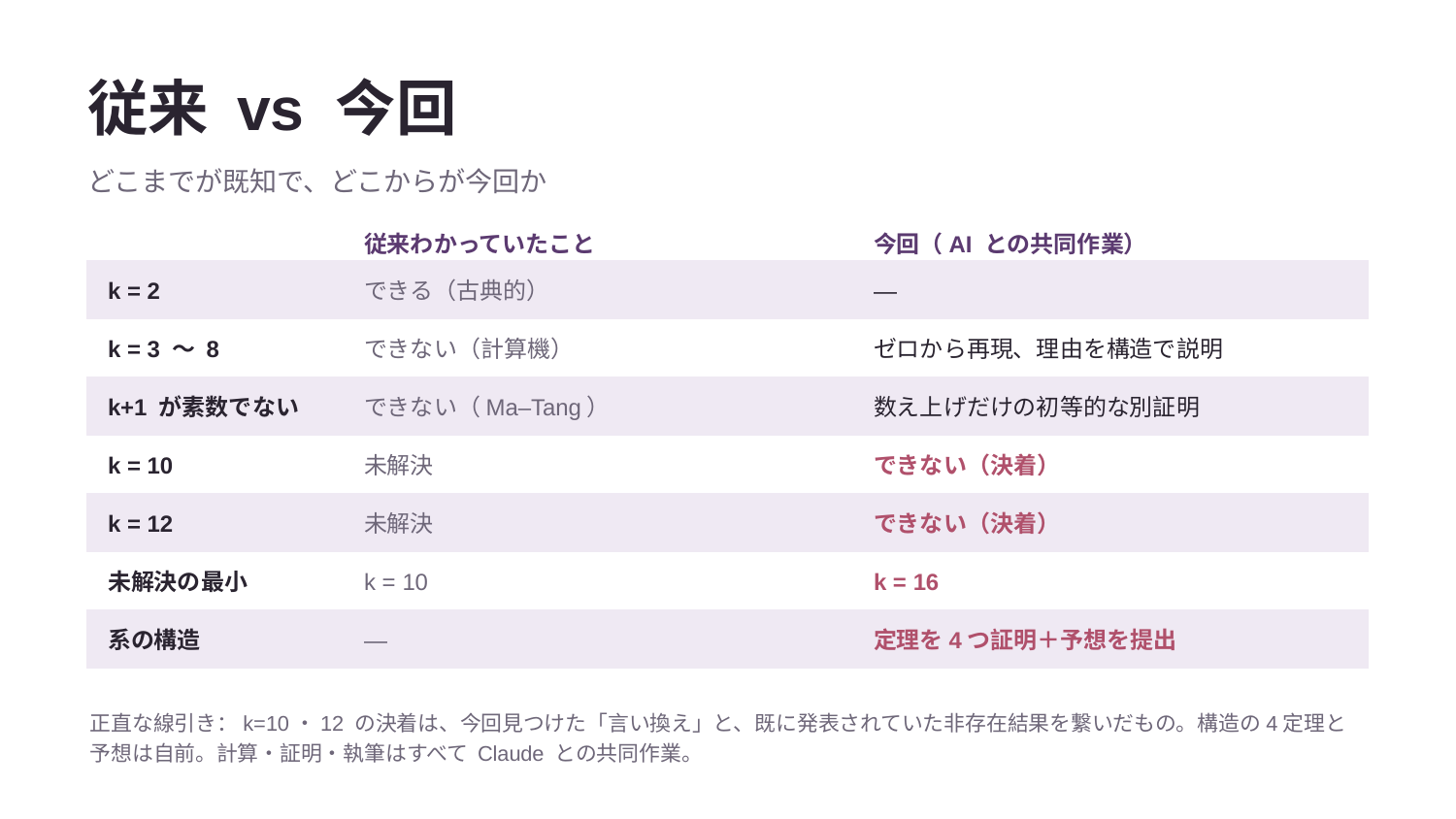

従来 vs 今回
どこまでが既知で、どこからが今回か

従来わかっていたこと
今回（AI との共同作業）

k = 2
できる（古典的）
—
k = 3 〜 8
できない（計算機）
ゼロから再現、理由を構造で説明

k+1 が素数でない
できない（Ma–Tang）
数え上げだけの初等的な別証明
k = 10
未解決
できない（決着）

k = 12
未解決
できない（決着）
未解決の最小
k = 10
k = 16

系の構造
—
定理を4つ証明＋予想を提出
正直な線引き：k=10・12 の決着は、今回見つけた「言い換え」と、既に発表されていた非存在結果を繋いだもの。構造の4定理と予想は自前。計算・証明・執筆はすべて Claude との共同作業。